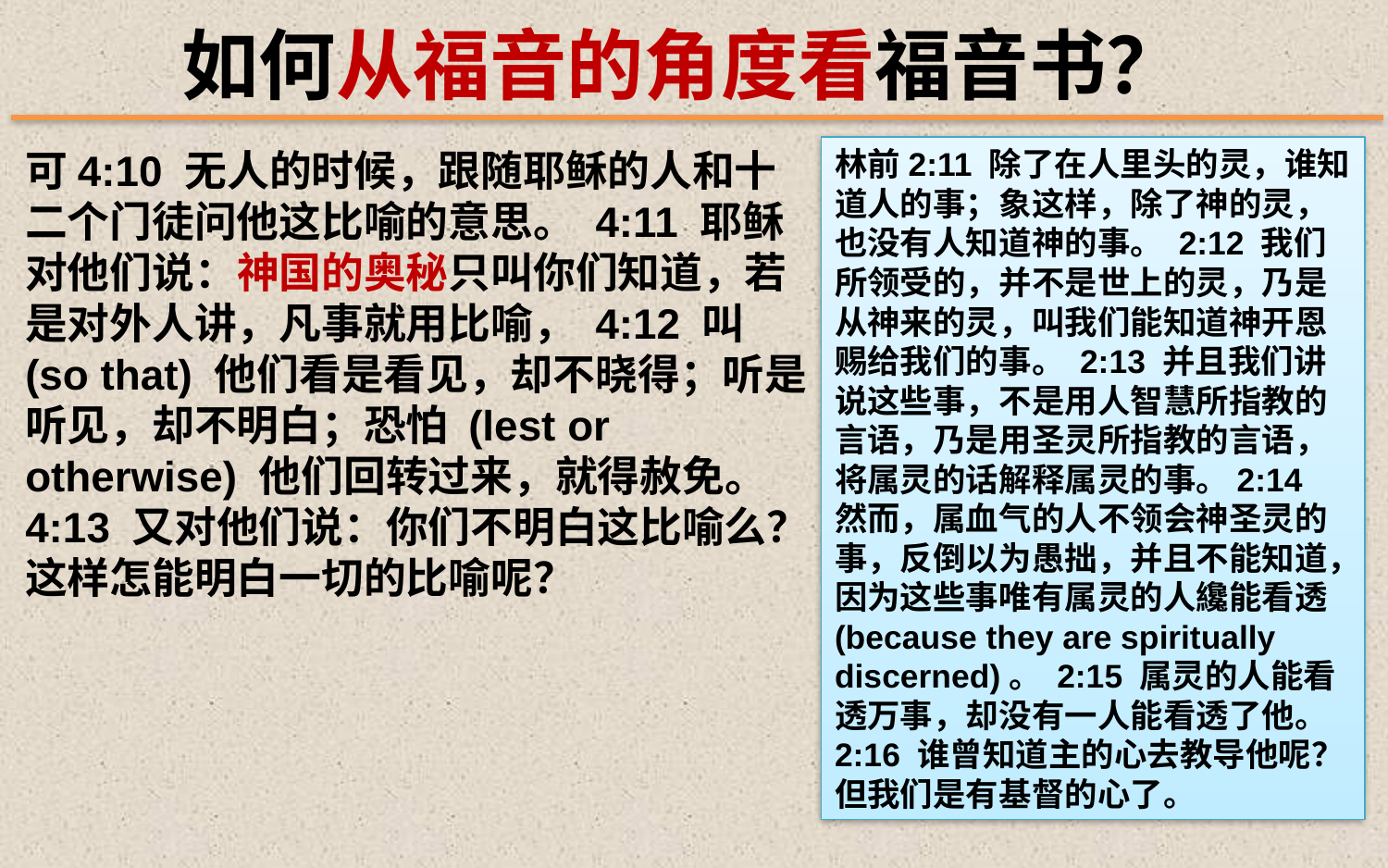

如何从福音的角度看福音书？
林前2:11 除了在人里头的灵，谁知道人的事；象这样，除了神的灵，也没有人知道神的事。 2:12 我们所领受的，并不是世上的灵，乃是从神来的灵，叫我们能知道神开恩赐给我们的事。 2:13 并且我们讲说这些事，不是用人智慧所指教的言语，乃是用圣灵所指教的言语，将属灵的话解释属灵的事。2:14 然而，属血气的人不领会神圣灵的事，反倒以为愚拙，并且不能知道，因为这些事唯有属灵的人纔能看透 (because they are spiritually discerned)。 2:15 属灵的人能看透万事，却没有一人能看透了他。 2:16 谁曾知道主的心去教导他呢？但我们是有基督的心了。
可4:10 无人的时候，跟随耶稣的人和十二个门徒问他这比喻的意思。 4:11 耶稣对他们说：神国的奥秘只叫你们知道，若是对外人讲，凡事就用比喻， 4:12 叫 (so that) 他们看是看见，却不晓得；听是听见，却不明白；恐怕 (lest or otherwise) 他们回转过来，就得赦免。 4:13 又对他们说：你们不明白这比喻么？这样怎能明白一切的比喻呢？